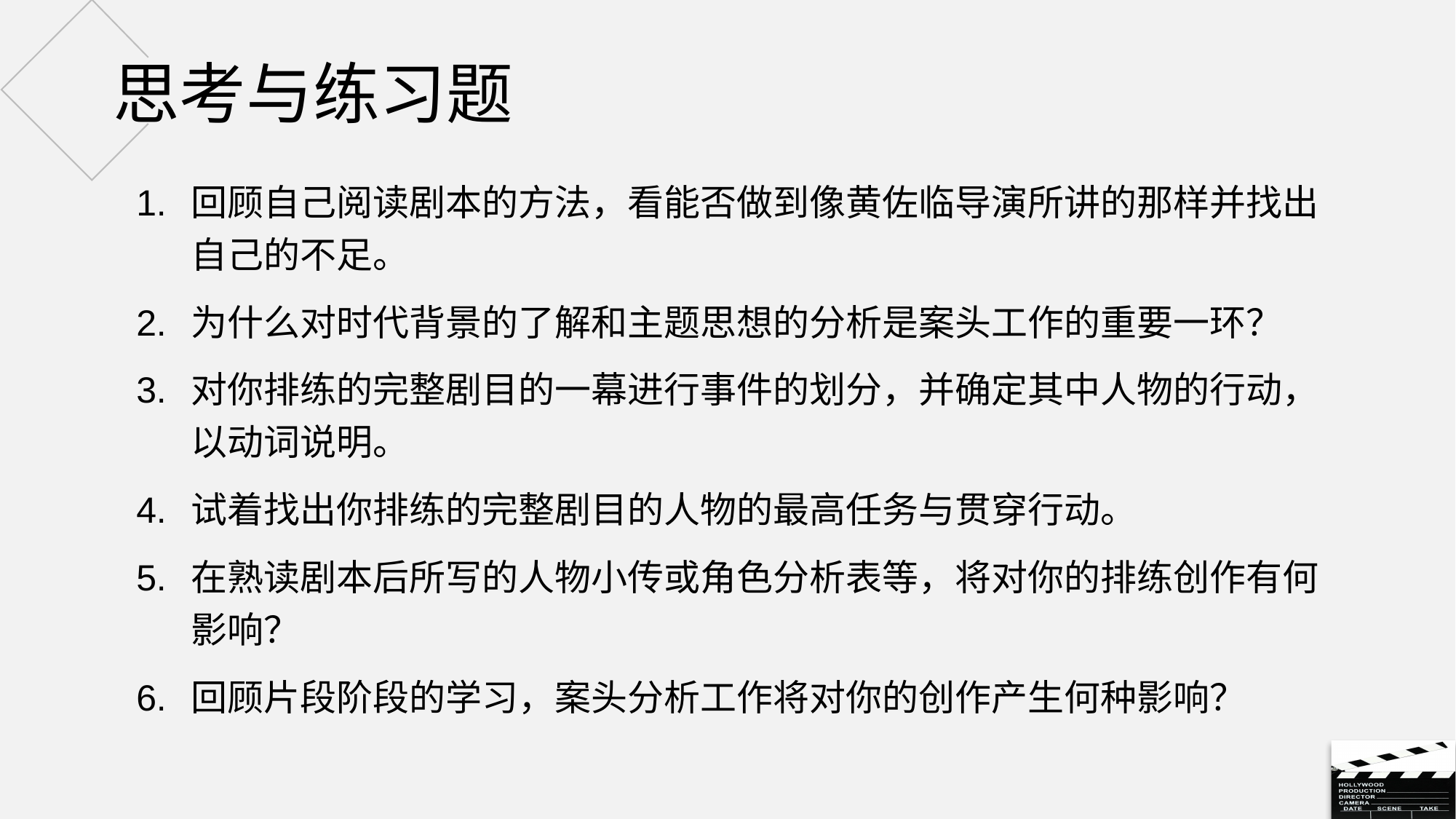

# 思考与练习题
回顾自己阅读剧本的方法，看能否做到像黄佐临导演所讲的那样并找出自己的不足。
为什么对时代背景的了解和主题思想的分析是案头工作的重要一环？
对你排练的完整剧目的一幕进行事件的划分，并确定其中人物的行动，以动词说明。
试着找出你排练的完整剧目的人物的最高任务与贯穿行动。
在熟读剧本后所写的人物小传或角色分析表等，将对你的排练创作有何影响？
回顾片段阶段的学习，案头分析工作将对你的创作产生何种影响？